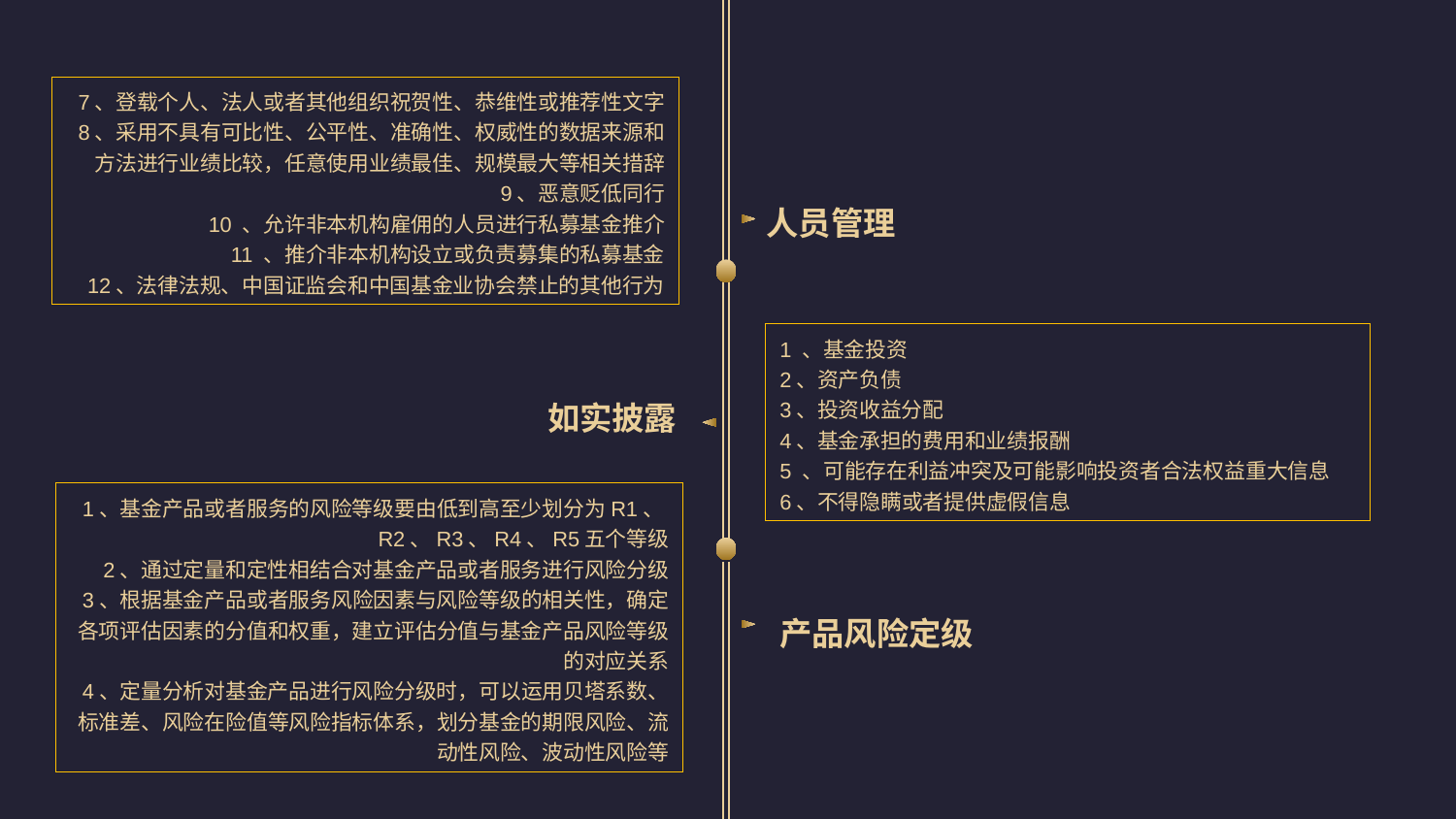

7、登载个人、法人或者其他组织祝贺性、恭维性或推荐性文字
8、采用不具有可比性、公平性、准确性、权威性的数据来源和方法进行业绩比较，任意使用业绩最佳、规模最大等相关措辞
9、恶意贬低同行
10 、允许非本机构雇佣的人员进行私募基金推介
11 、推介非本机构设立或负责募集的私募基金
 12、法律法规、中国证监会和中国基金业协会禁止的其他行为
人员管理

1 、基金投资
2、资产负债
3、投资收益分配
4、基金承担的费用和业绩报酬
5 、可能存在利益冲突及可能影响投资者合法权益重大信息
6、不得隐瞒或者提供虚假信息
如实披露

1、基金产品或者服务的风险等级要由低到高至少划分为R1、R2、R3、R4、R5五个等级
2、通过定量和定性相结合对基金产品或者服务进行风险分级
3、根据基金产品或者服务风险因素与风险等级的相关性，确定各项评估因素的分值和权重，建立评估分值与基金产品风险等级的对应关系
4、定量分析对基金产品进行风险分级时，可以运用贝塔系数、标准差、风险在险值等风险指标体系，划分基金的期限风险、流动性风险、波动性风险等
产品风险定级